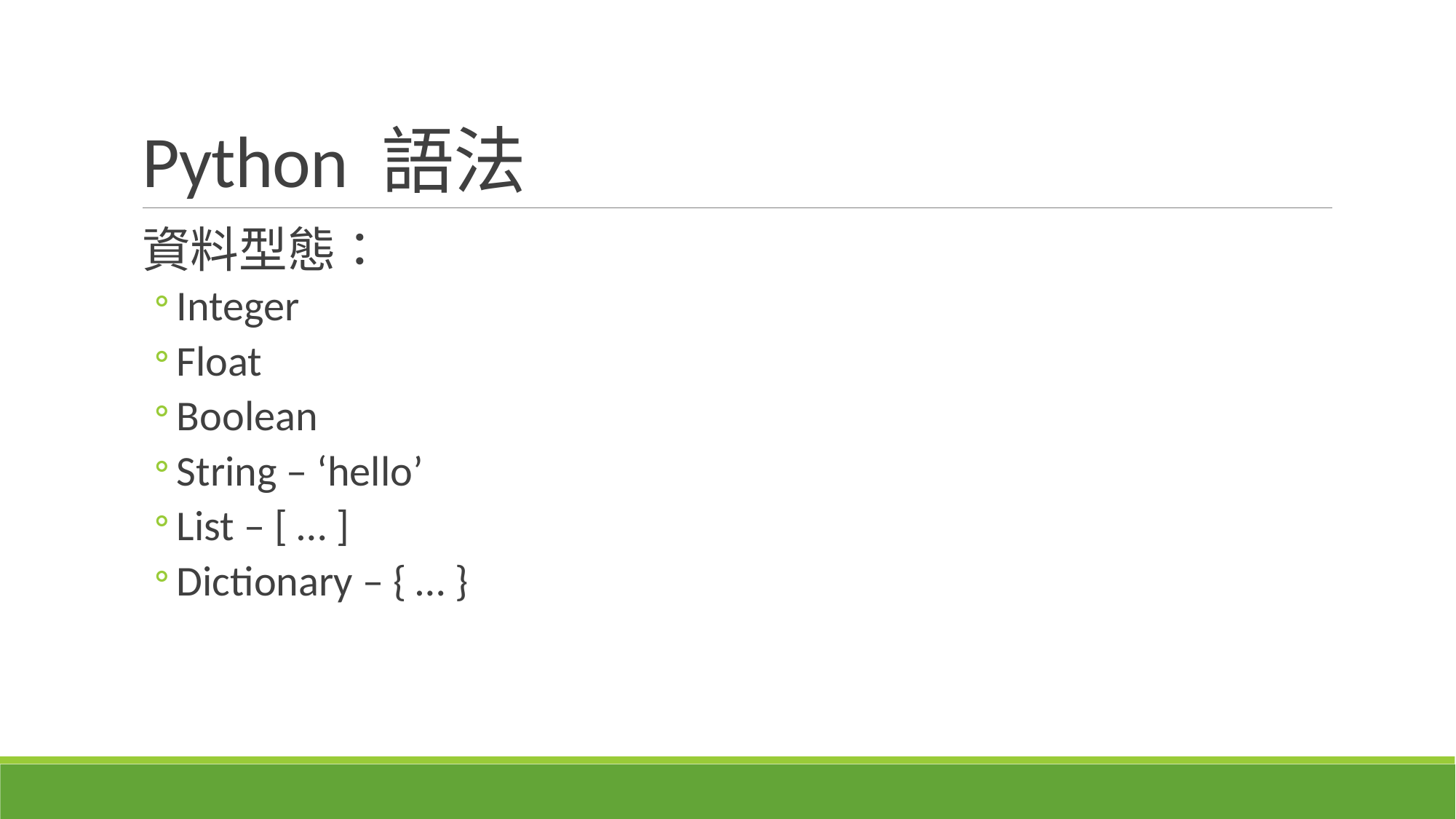

# Python 語法
資料型態：
Integer
Float
Boolean
String – ‘hello’
List – [ … ]
Dictionary – { … }